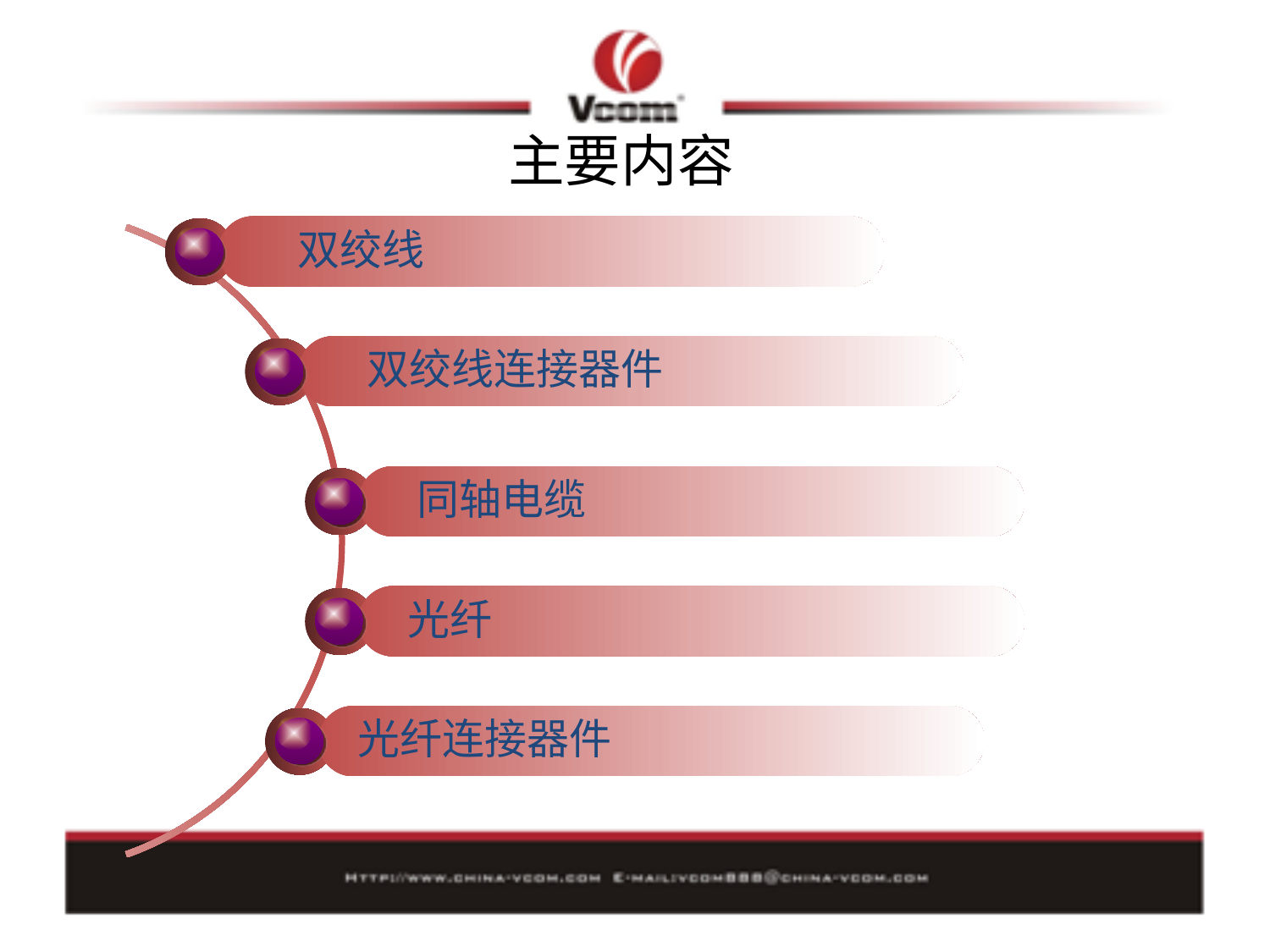

# 主要内容

 双绞线

 双绞线连接器件

 同轴电缆

光纤

光纤连接器件